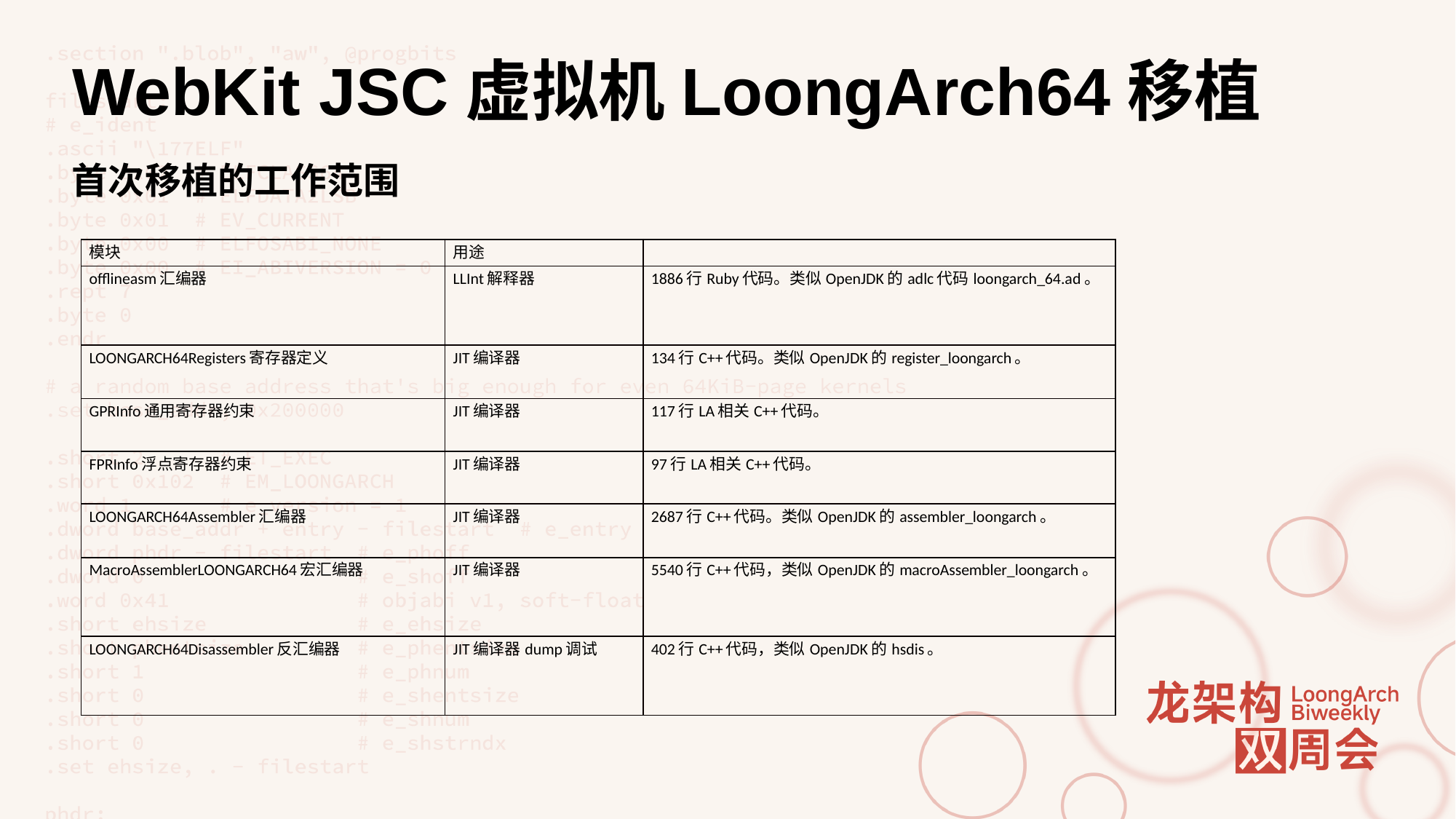

# WebKit JSC虚拟机LoongArch64移植
首次移植的工作范围

| 模块 | 用途 |  |
| --- | --- | --- |
| offlineasm汇编器 | LLInt解释器 | 1886行Ruby代码。类似OpenJDK的adlc代码loongarch\_64.ad。 |
| LOONGARCH64Registers寄存器定义 | JIT编译器 | 134行C++代码。类似OpenJDK的register\_loongarch。 |
| GPRInfo通用寄存器约束 | JIT编译器 | 117行LA相关C++代码。 |
| FPRInfo浮点寄存器约束 | JIT编译器 | 97行LA相关C++代码。 |
| LOONGARCH64Assembler汇编器 | JIT编译器 | 2687行C++代码。类似OpenJDK的assembler\_loongarch。 |
| MacroAssemblerLOONGARCH64宏汇编器 | JIT编译器 | 5540行C++代码，类似OpenJDK的macroAssembler\_loongarch。 |
| LOONGARCH64Disassembler反汇编器 | JIT编译器dump调试 | 402行C++代码，类似OpenJDK的hsdis。 |